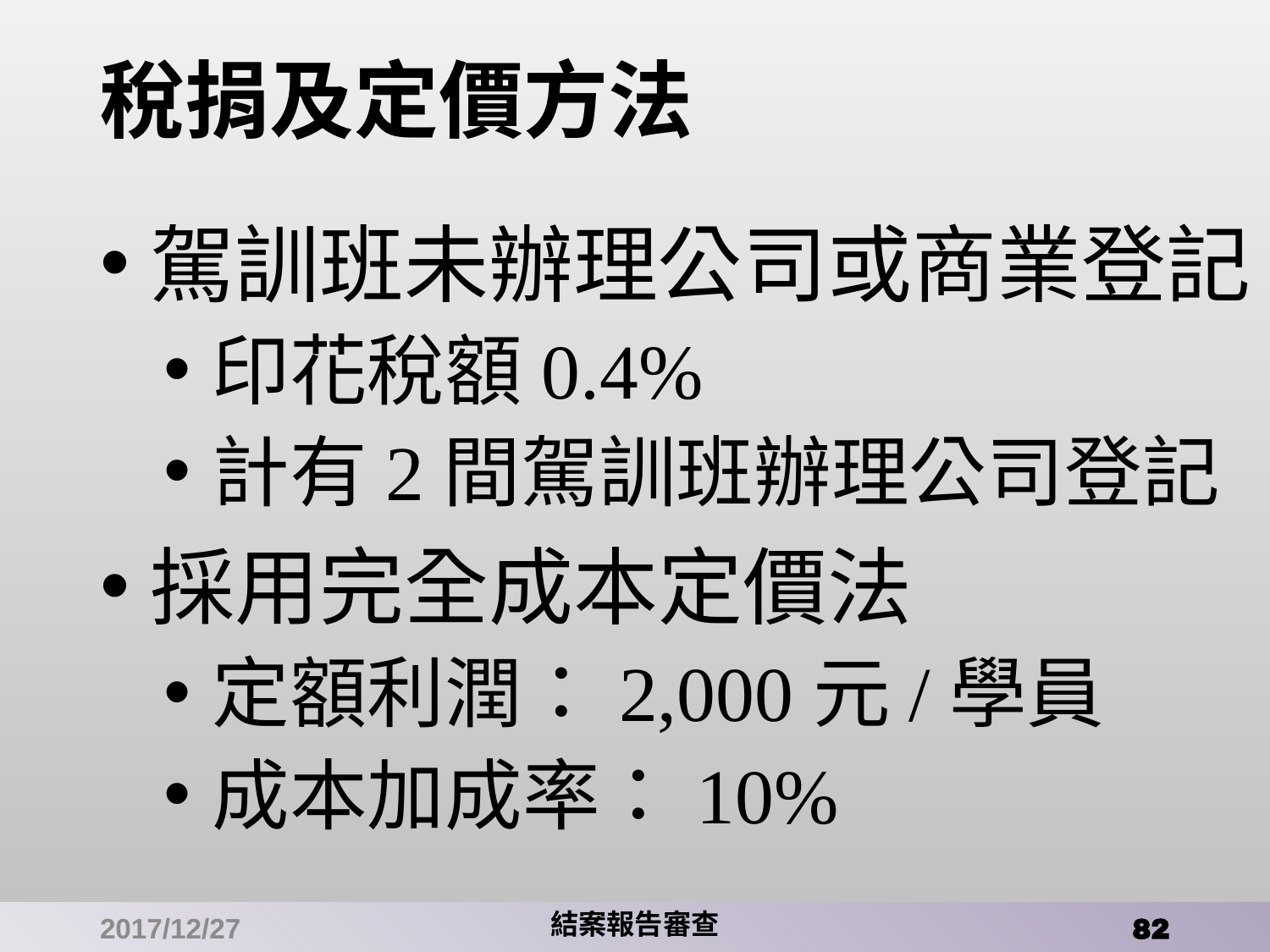

# 稅捐及定價方法
駕訓班未辦理公司或商業登記
印花稅額0.4%
計有2間駕訓班辦理公司登記
採用完全成本定價法
定額利潤：2,000元/學員
成本加成率：10%
2017/12/27
結案報告審查
82